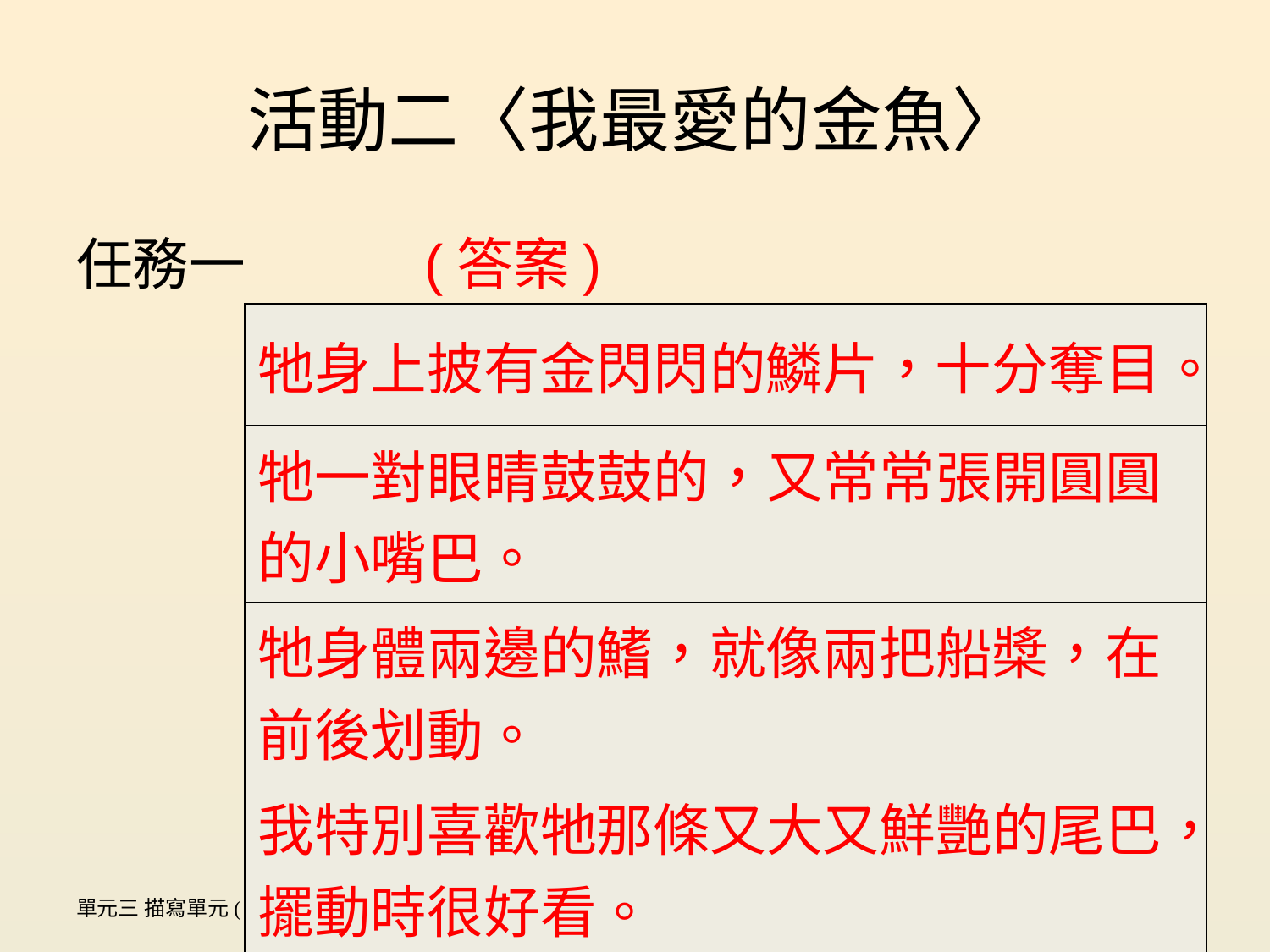

# 活動二〈我最愛的金魚〉
任務一             (答案)

| 牠身上披有金閃閃的鱗片，十分奪目。 |
| --- |
| 牠一對眼睛鼓鼓的，又常常張開圓圓的小嘴巴。 |
| 牠身體兩邊的鰭，就像兩把船槳，在前後划動。 |
| 我特別喜歡牠那條又大又鮮艷的尾巴，擺動時很好看。 |
單元三 描寫單元(動物)(閱讀)
教育局教育心理服務(新界東)組 ©2019
15